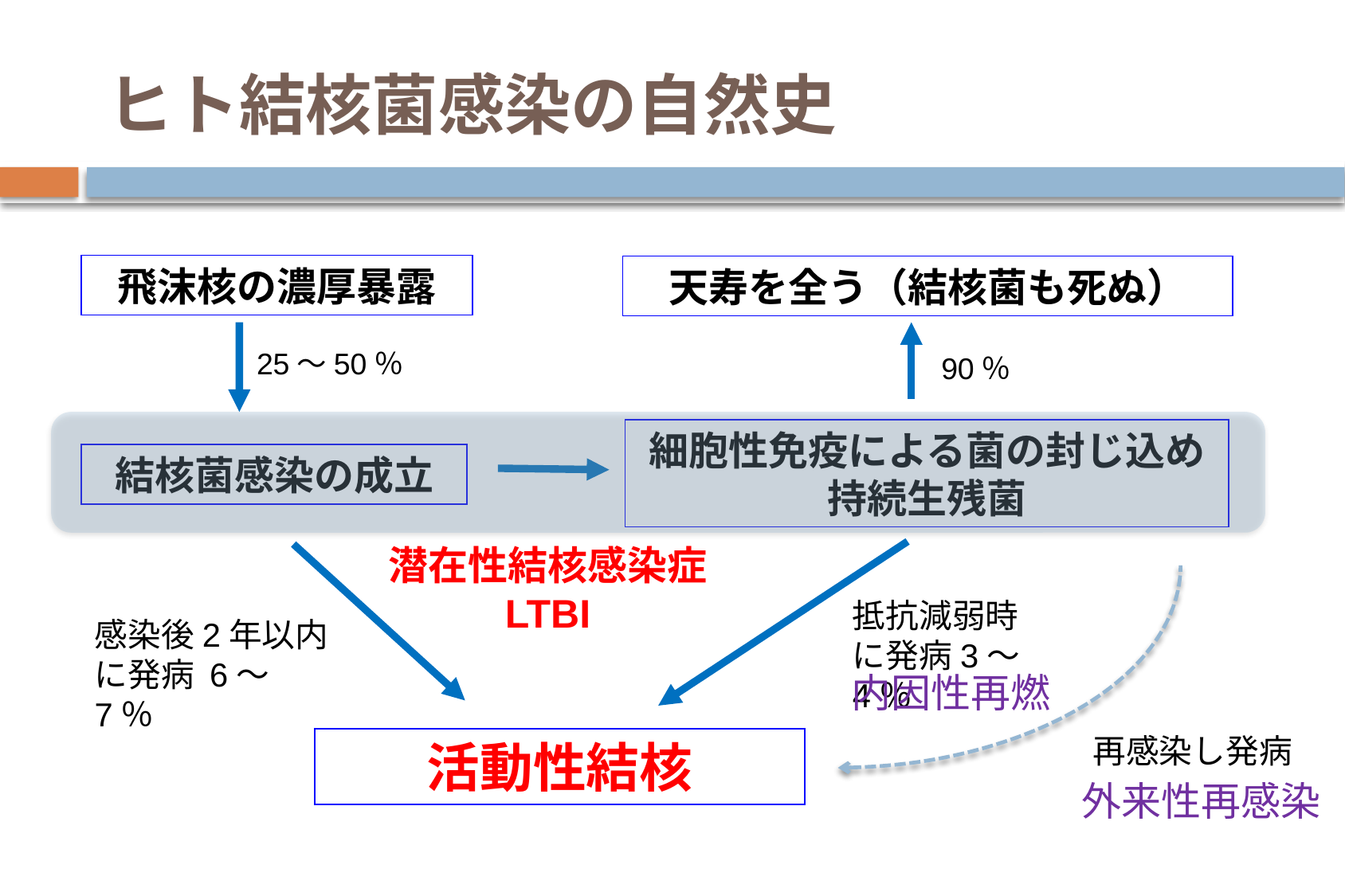

ヒト結核菌感染の自然史

飛沫核の濃厚暴露
天寿を全う（結核菌も死ぬ）

25～50％
90％

細胞性免疫による菌の封じ込め
持続生残菌
結核菌感染の成立

潜在性結核感染症
LTBI

抵抗減弱時
に発病3～4％
感染後2年以内
に発病 6～7％
内因性再燃
再感染し発病
活動性結核
外来性再感染